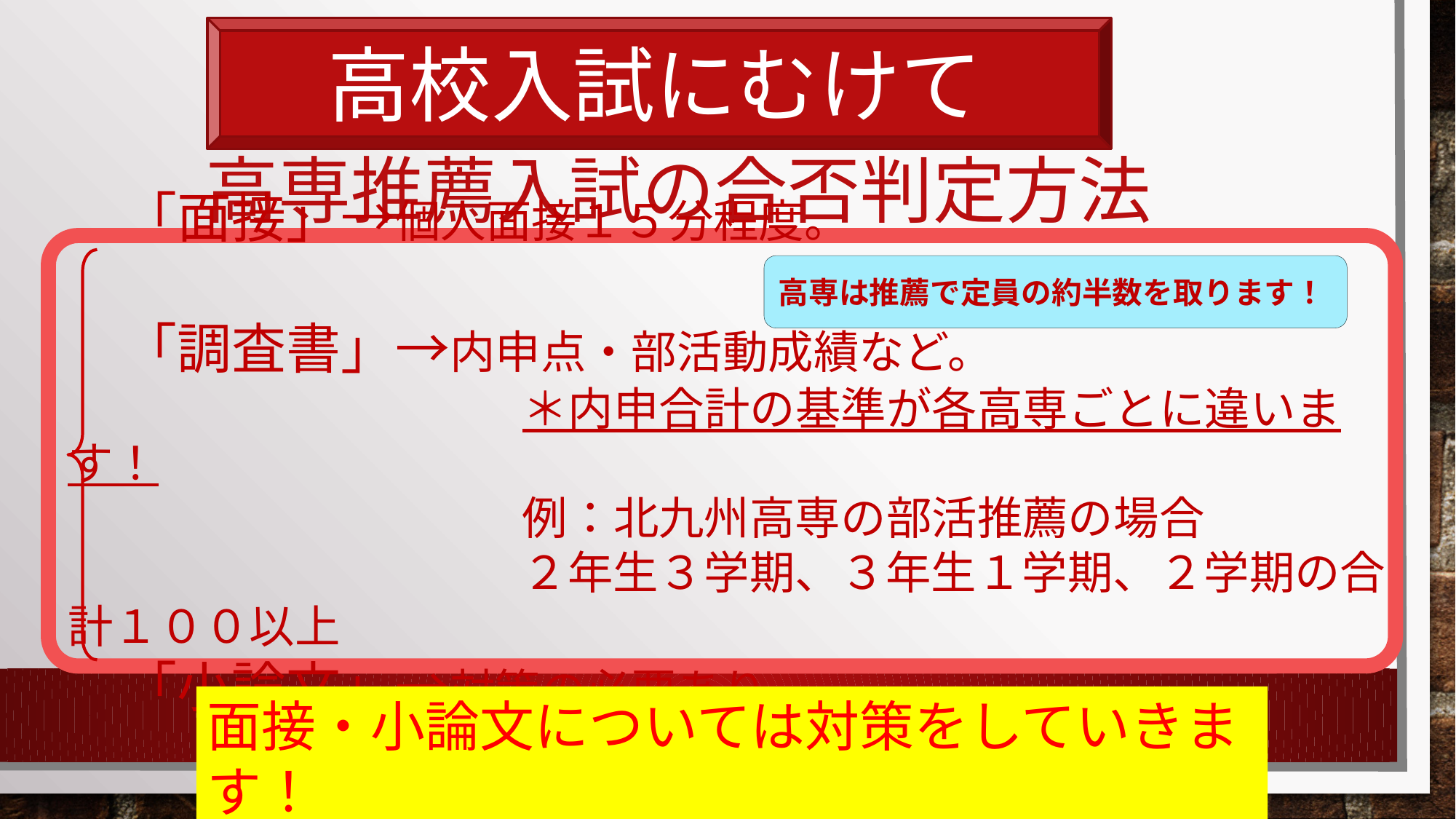

高校入試にむけて
# 高専推薦入試の合否判定方法
　「面接」→個人面接１５分程度。

　「調査書」→内申点・部活動成績など。
　　　　　　　　　　＊内申合計の基準が各高専ごとに違います！
　　　　　　　　　　例：北九州高専の部活推薦の場合
　　　　　　　　　　２年生３学期、３年生１学期、２学期の合計１００以上
　「小論文」→対策の必要あり

高専は推薦で定員の約半数を取ります！
面接・小論文については対策をしていきます！